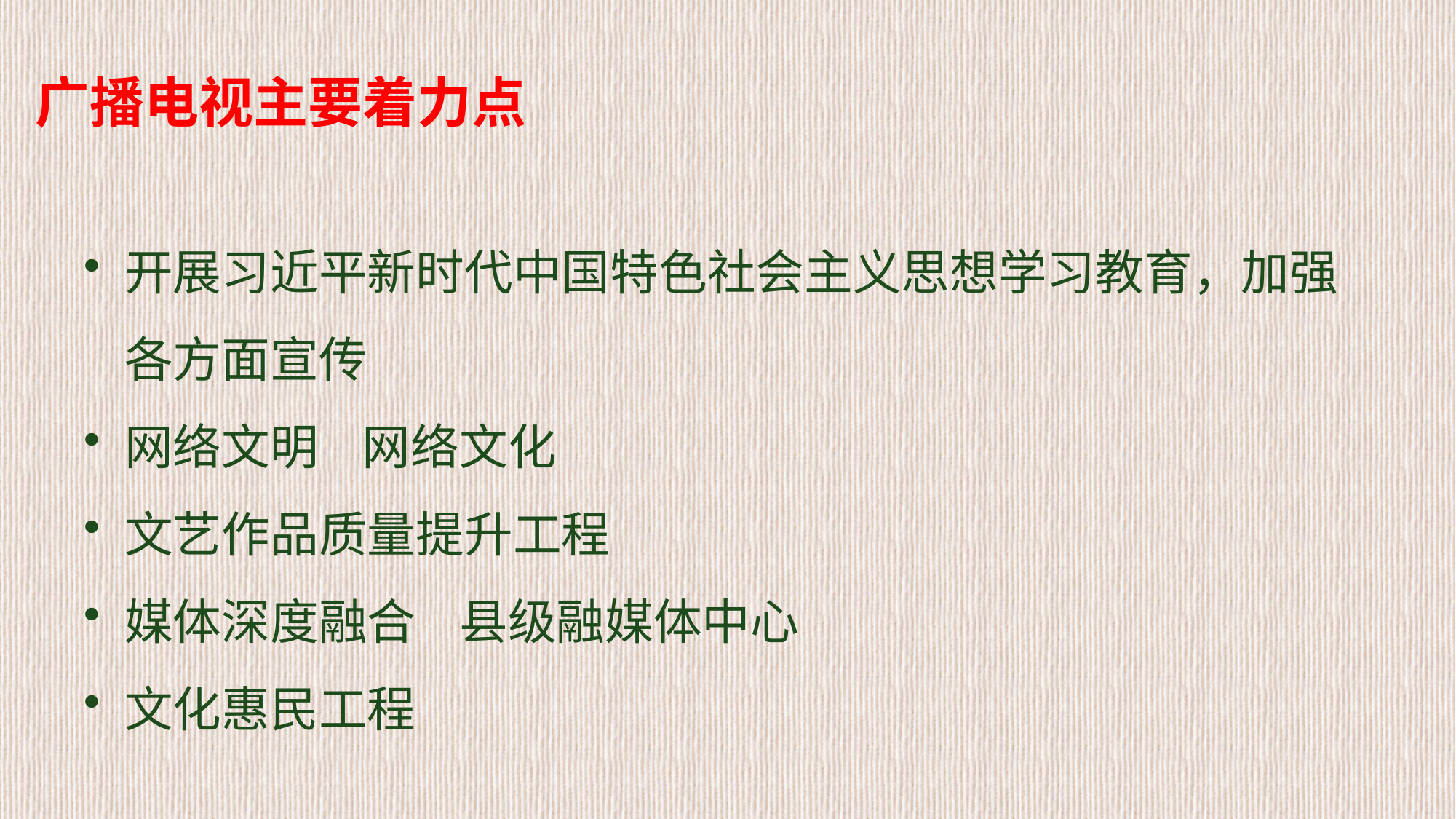

# 广播电视主要着力点
开展习近平新时代中国特色社会主义思想学习教育，加强各方面宣传
网络文明    网络文化
文艺作品质量提升工程
媒体深度融合    县级融媒体中心
文化惠民工程